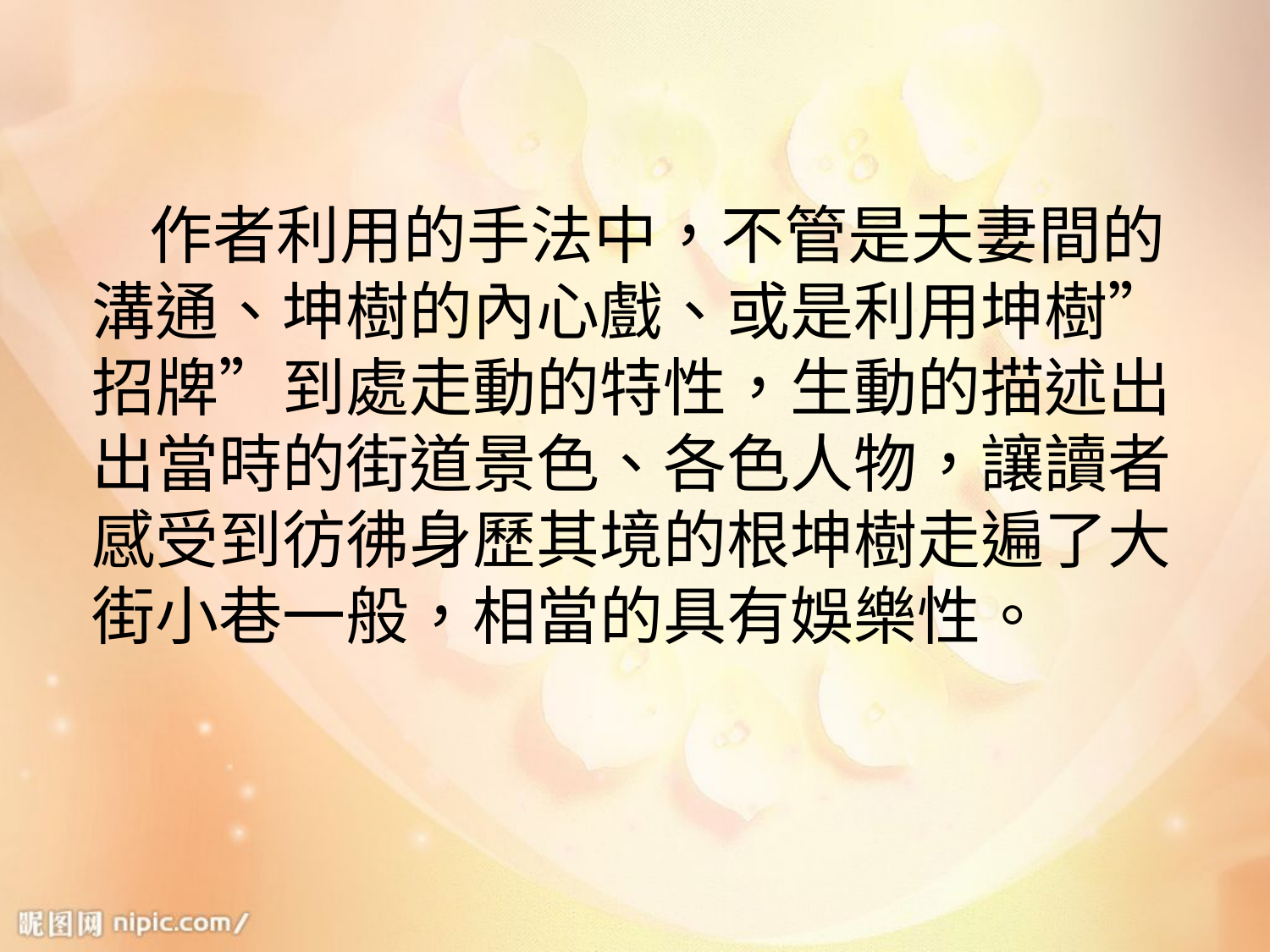

作者利用的手法中，不管是夫妻間的溝通、坤樹的內心戲、或是利用坤樹”招牌”到處走動的特性，生動的描述出出當時的街道景色、各色人物，讓讀者感受到彷彿身歷其境的根坤樹走遍了大街小巷一般，相當的具有娛樂性。